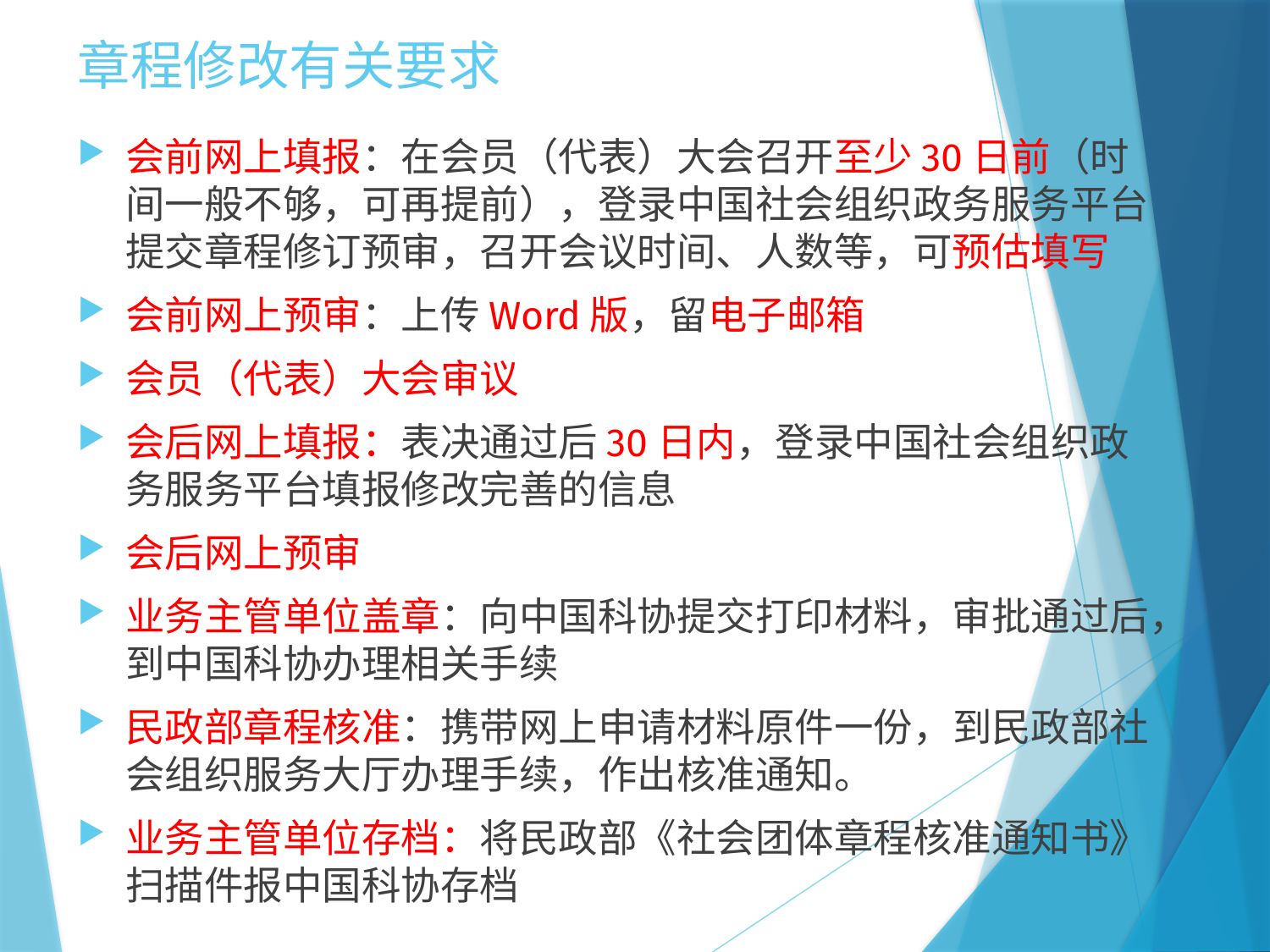

# 章程修改有关要求
会前网上填报：在会员（代表）大会召开至少30日前（时间一般不够，可再提前），登录中国社会组织政务服务平台提交章程修订预审，召开会议时间、人数等，可预估填写
会前网上预审：上传Word版，留电子邮箱
会员（代表）大会审议
会后网上填报：表决通过后30日内，登录中国社会组织政务服务平台填报修改完善的信息
会后网上预审
业务主管单位盖章：向中国科协提交打印材料，审批通过后，到中国科协办理相关手续
民政部章程核准：携带网上申请材料原件一份，到民政部社会组织服务大厅办理手续，作出核准通知。
业务主管单位存档：将民政部《社会团体章程核准通知书》扫描件报中国科协存档